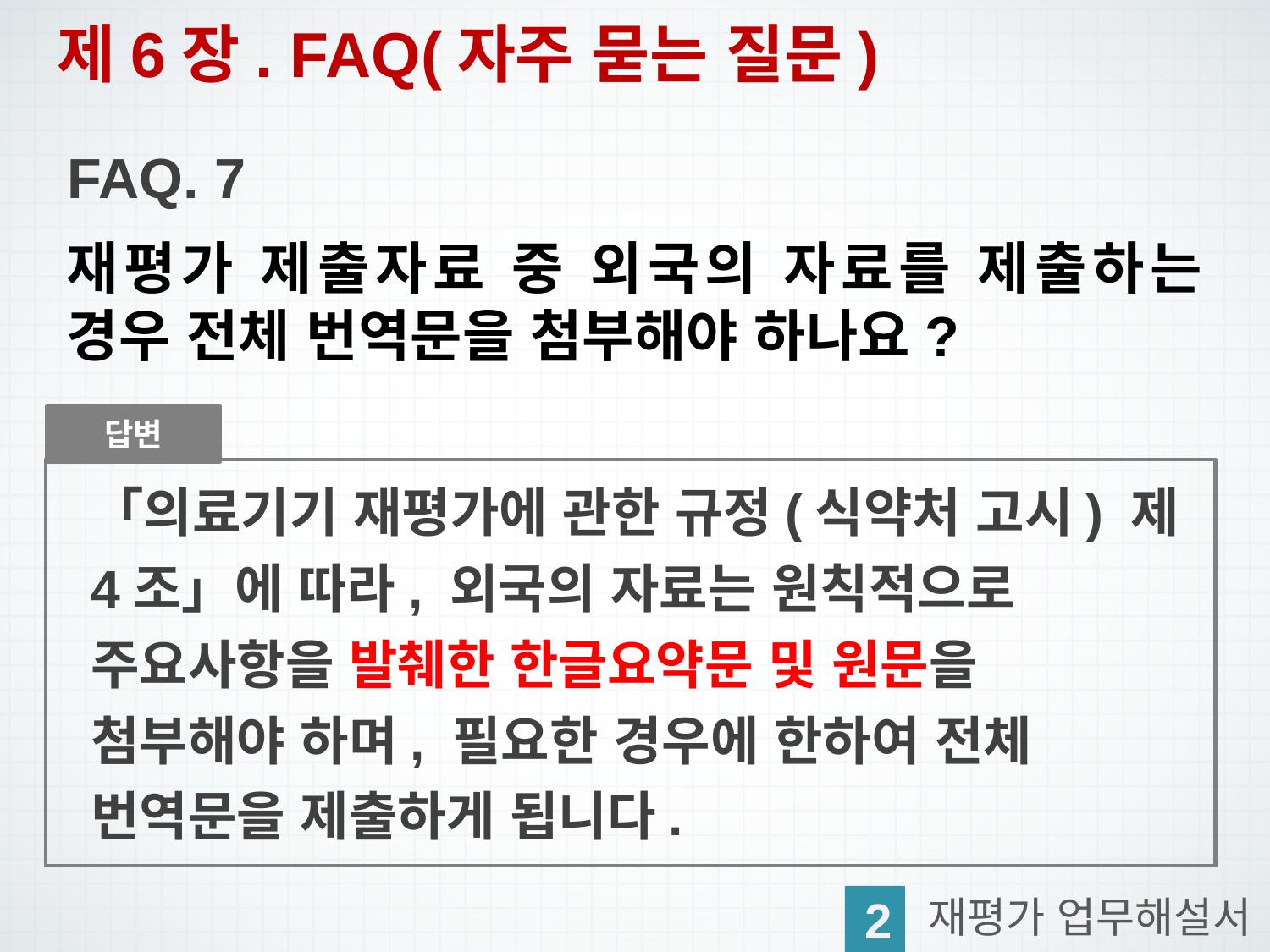

제6장. FAQ(자주 묻는 질문)

FAQ. 7
재평가 제출자료 중 외국의 자료를 제출하는 경우 전체 번역문을 첨부해야 하나요?
답변

「의료기기 재평가에 관한 규정(식약처 고시) 제4조」에 따라, 외국의 자료는 원칙적으로
주요사항을 발췌한 한글요약문 및 원문을
첨부해야 하며, 필요한 경우에 한하여 전체
번역문을 제출하게 됩니다.
2
재평가 업무해설서